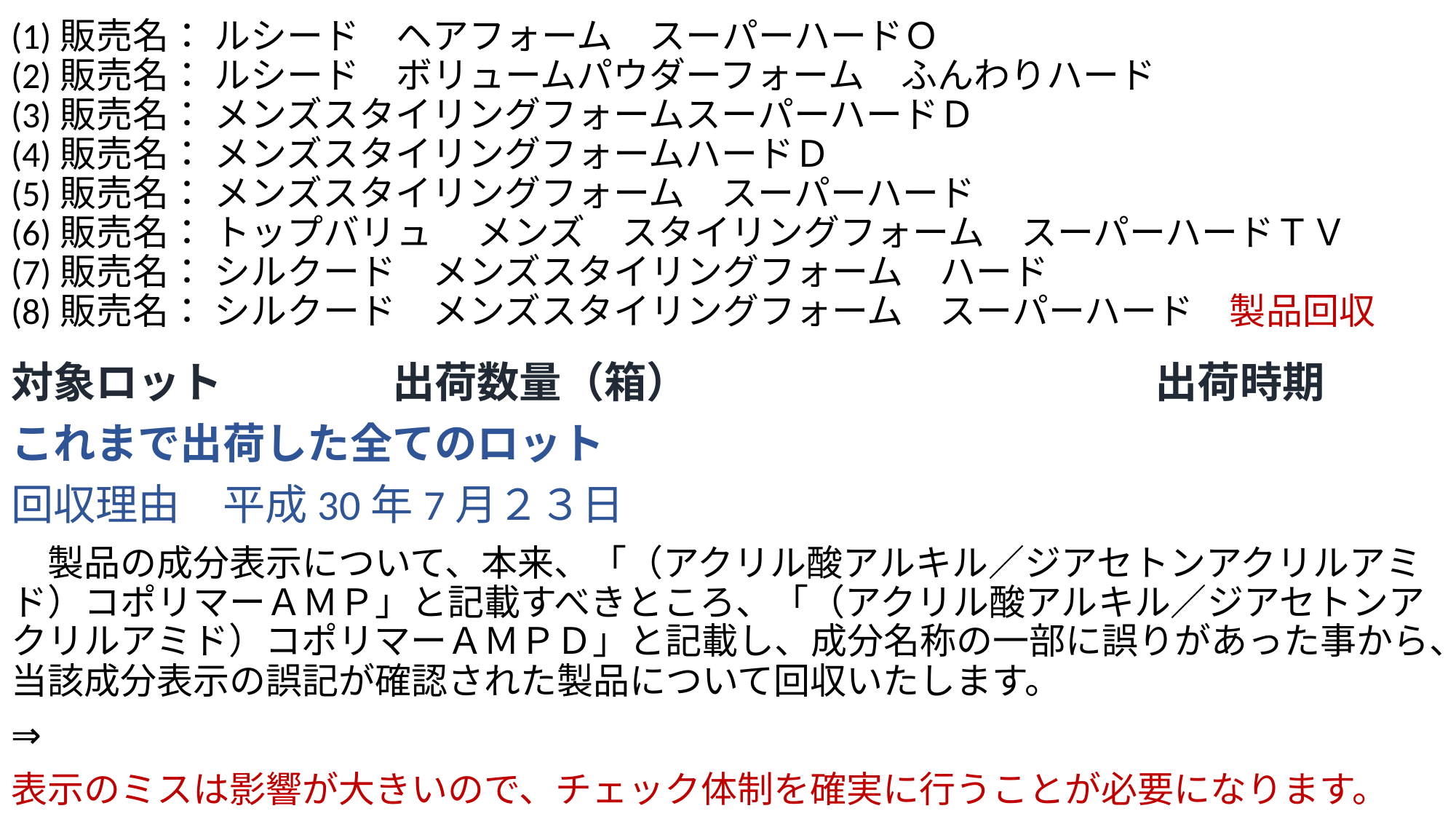

# (1)販売名： ルシード　ヘアフォーム　スーパーハードＯ (2)販売名： ルシード　ボリュームパウダーフォーム　ふんわりハード (3)販売名： メンズスタイリングフォームスーパーハードＤ (4)販売名： メンズスタイリングフォームハードＤ (5)販売名： メンズスタイリングフォーム　スーパーハード (6)販売名： トップバリュ　 メンズ　スタイリングフォーム　スーパーハードＴＶ (7)販売名： シルクード　メンズスタイリングフォーム　ハード (8)販売名： シルクード　メンズスタイリングフォーム　スーパーハード　製品回収
対象ロット　　　　出荷数量（箱）　　　　　　　　　　　出荷時期
これまで出荷した全てのロット
回収理由　平成30年7月２３日
　製品の成分表示について、本来、「（アクリル酸アルキル／ジアセトンアクリルアミド）コポリマーＡＭＰ」と記載すべきところ、「（アクリル酸アルキル／ジアセトンアクリルアミド）コポリマーＡＭＰＤ」と記載し、成分名称の一部に誤りがあった事から、当該成分表示の誤記が確認された製品について回収いたします。
⇒
表示のミスは影響が大きいので、チェック体制を確実に行うことが必要になります。